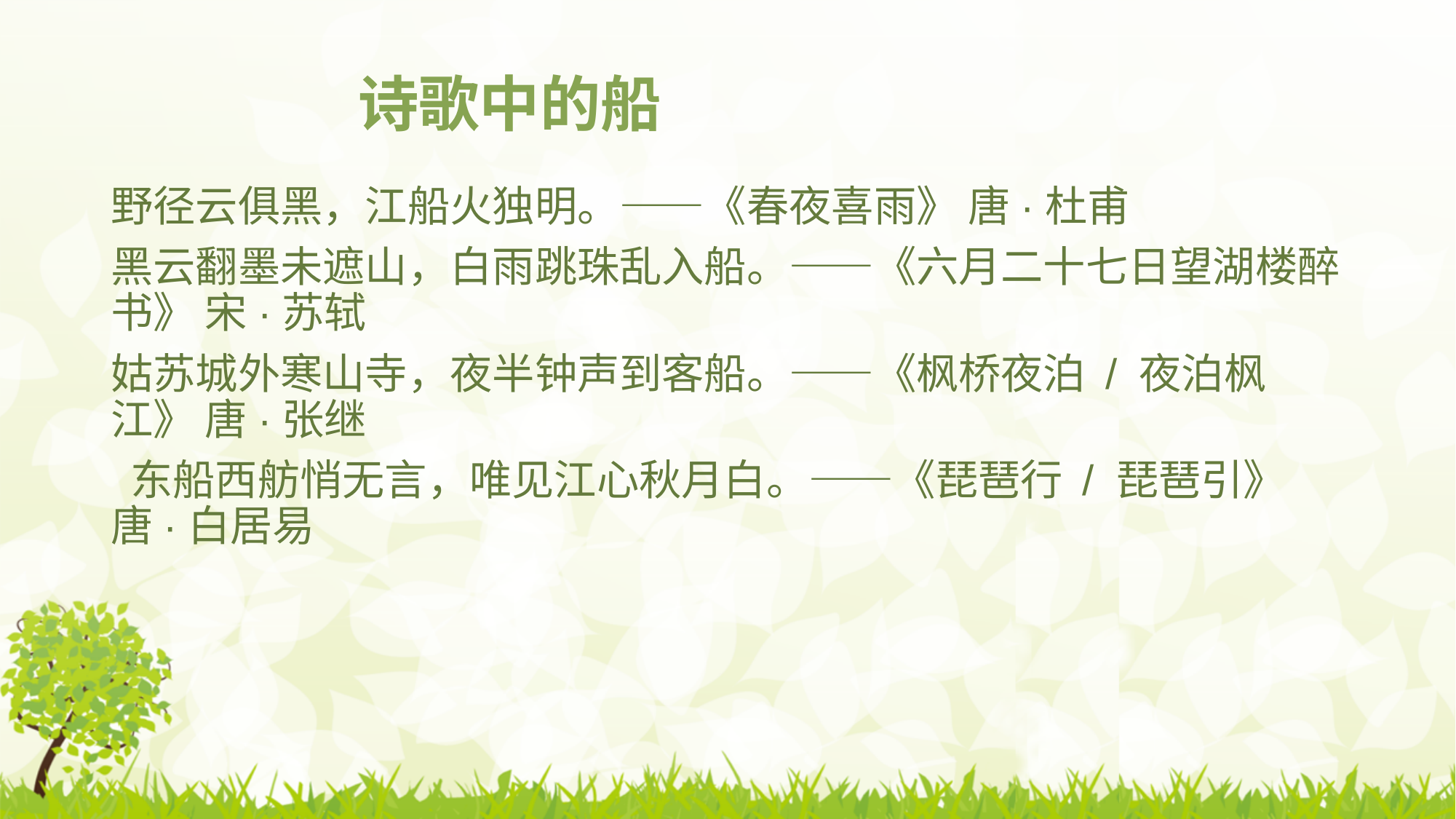

# 诗歌中的船
野径云俱黑，江船火独明。——《春夜喜雨》 唐·杜甫
黑云翻墨未遮山，白雨跳珠乱入船。——《六月二十七日望湖楼醉书》 宋·苏轼
姑苏城外寒山寺，夜半钟声到客船。——《枫桥夜泊 / 夜泊枫江》 唐·张继
 东船西舫悄无言，唯见江心秋月白。——《琵琶行 / 琵琶引》 唐·白居易